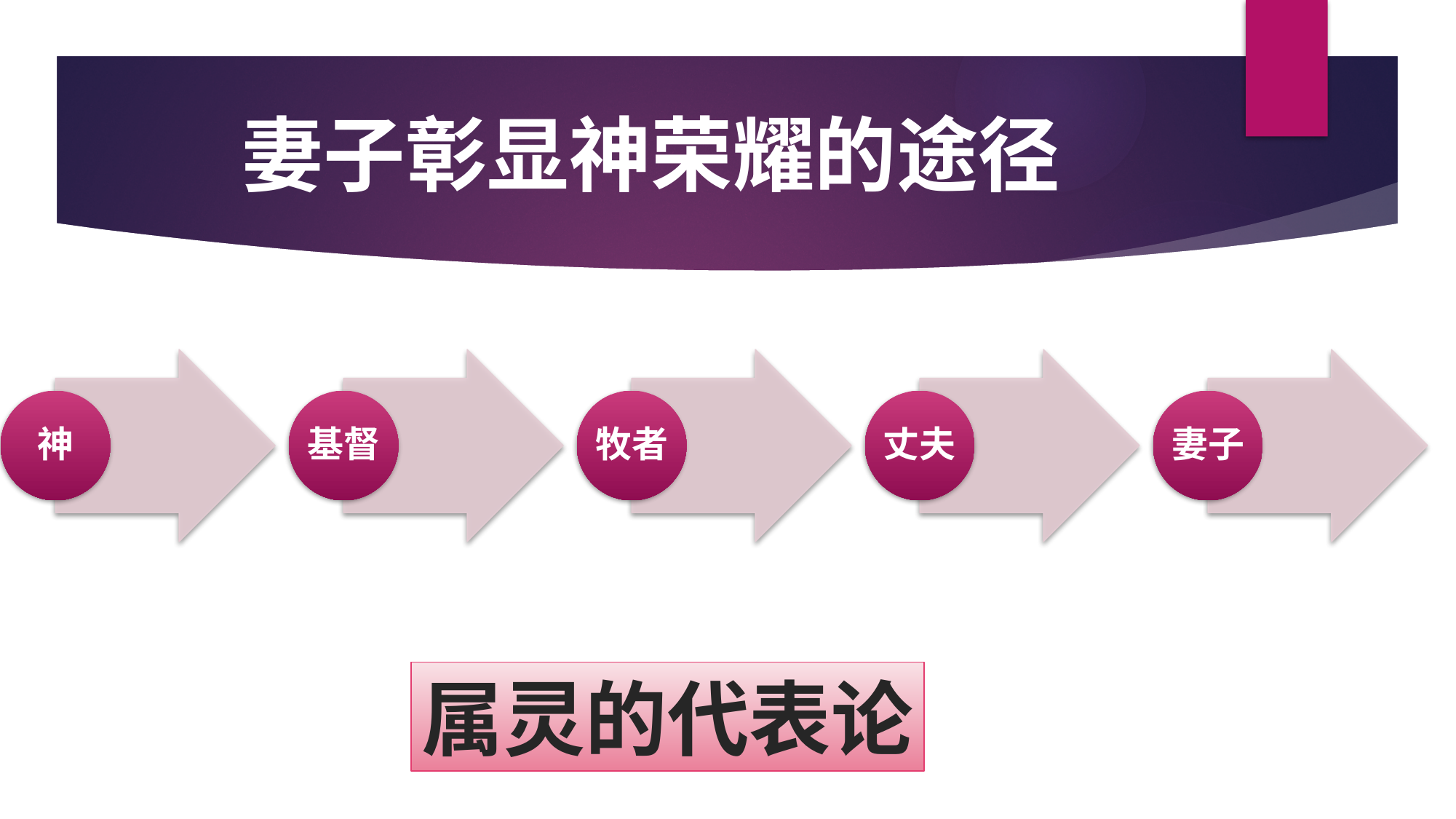

# 妻子彰显神荣耀的途径
神
基督
牧者
丈夫
妻子
属灵的代表论